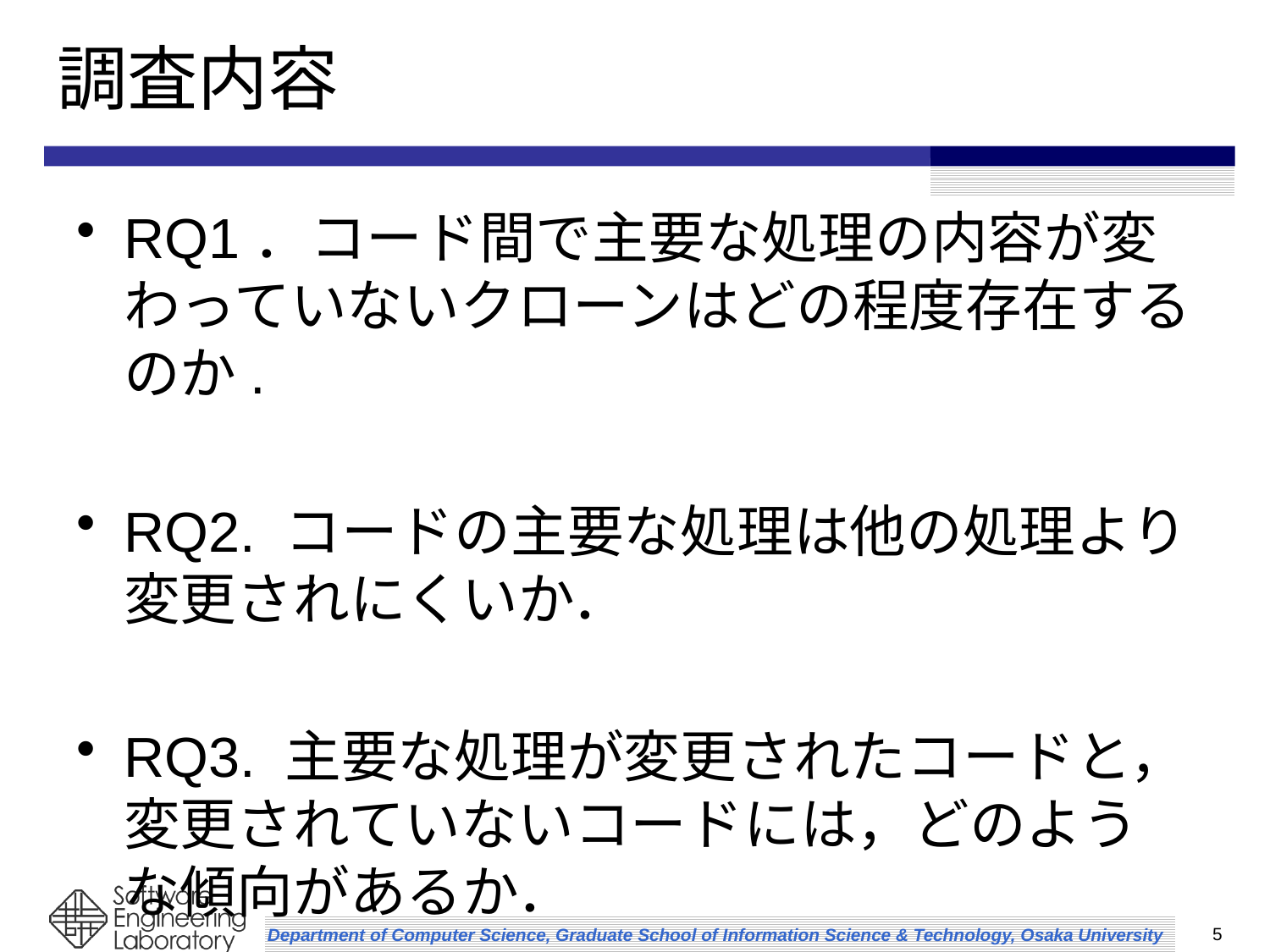

# 調査内容
RQ1．コード間で主要な処理の内容が変わっていないクローンはどの程度存在するのか.

RQ2. コードの主要な処理は他の処理より変更されにくいか．

RQ3. 主要な処理が変更されたコードと，変更されていないコードには，どのような傾向があるか．
5